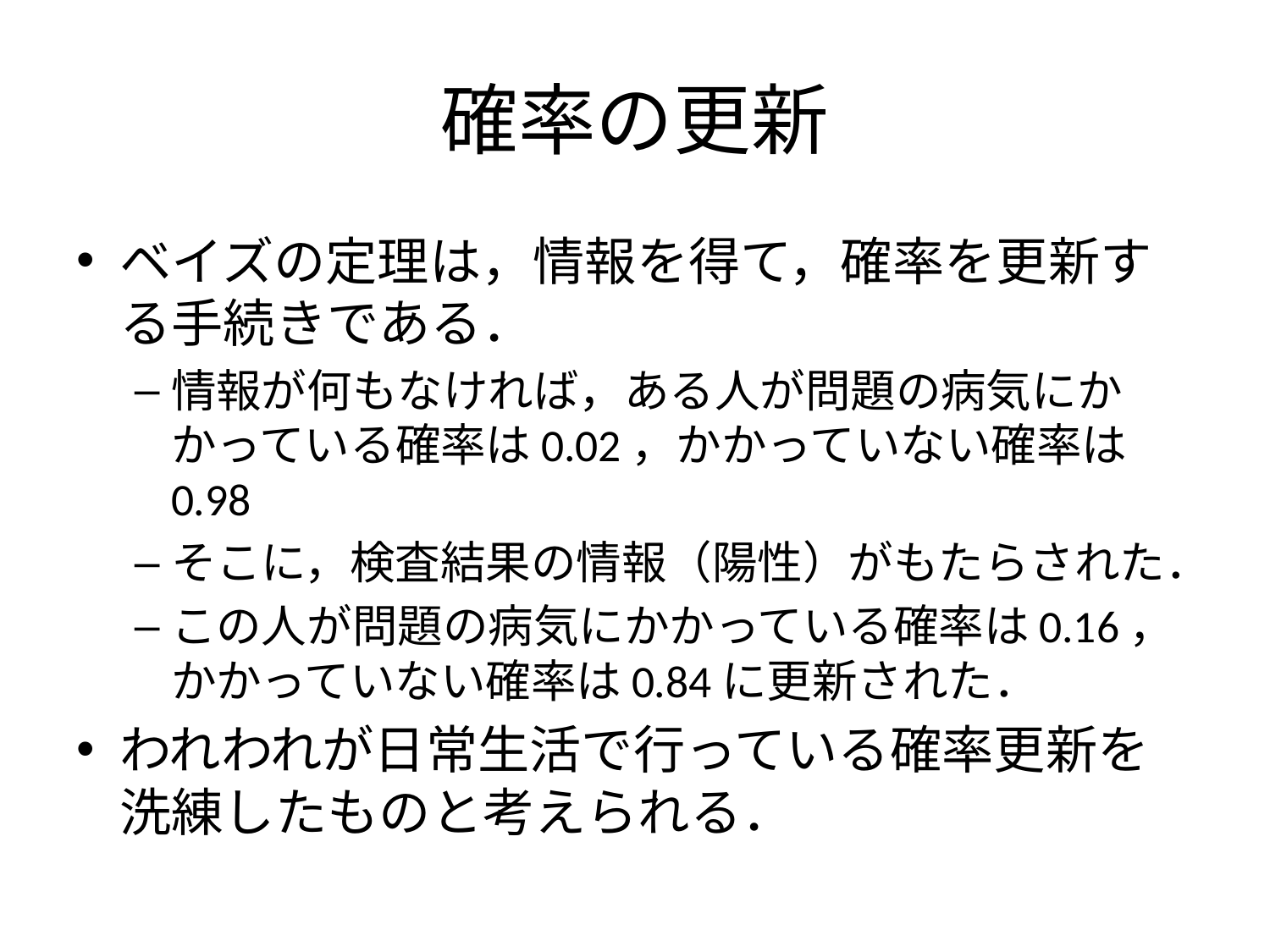

# 確率の更新
ベイズの定理は，情報を得て，確率を更新する手続きである．
情報が何もなければ，ある人が問題の病気にかかっている確率は0.02，かかっていない確率は0.98
そこに，検査結果の情報（陽性）がもたらされた．
この人が問題の病気にかかっている確率は0.16，かかっていない確率は0.84に更新された．
われわれが日常生活で行っている確率更新を洗練したものと考えられる．